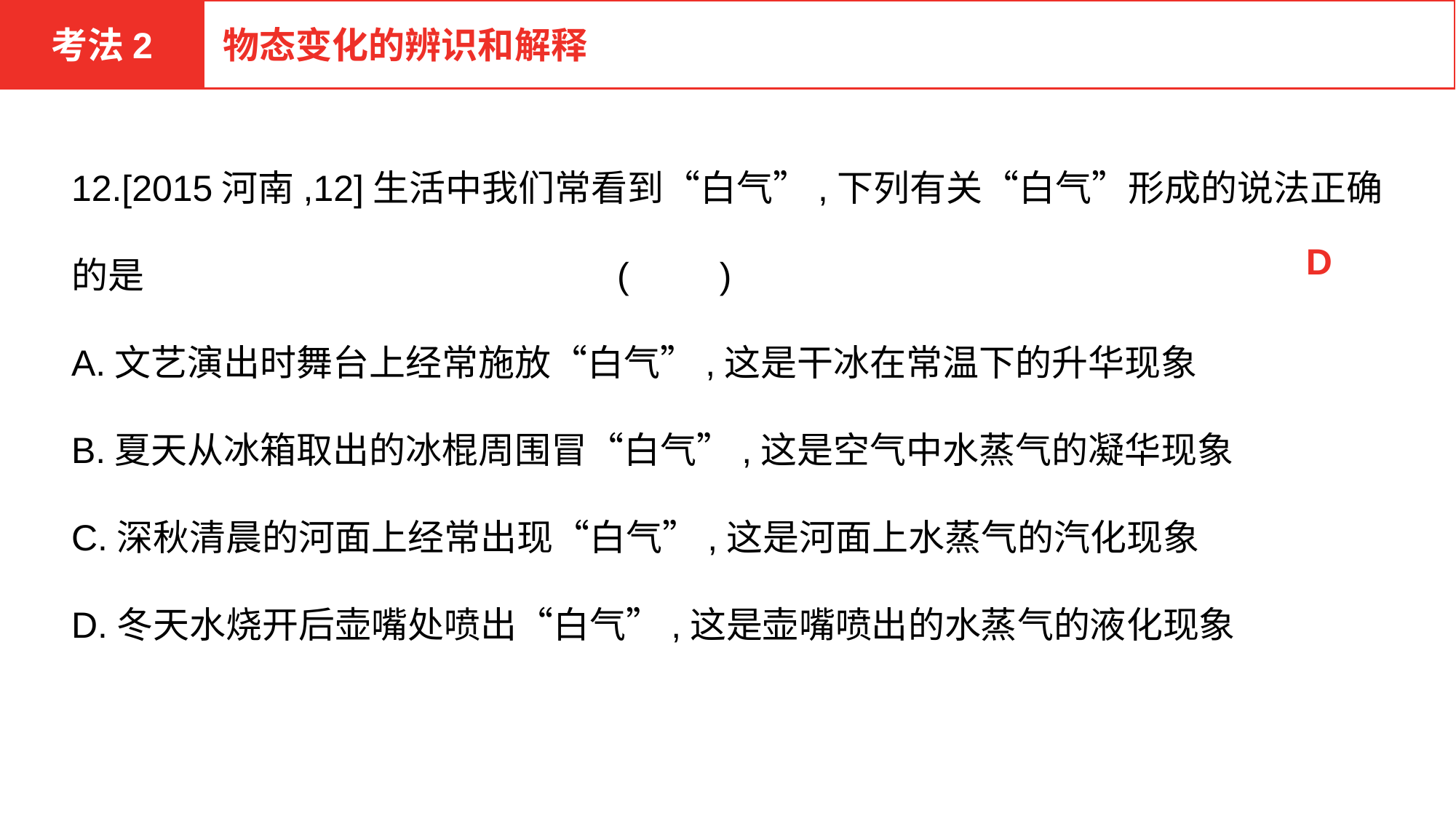

考法2
物态变化的辨识和解释
12.[2015河南,12]生活中我们常看到“白气”,下列有关“白气”形成的说法正确的是                                                         	(　　)
A.文艺演出时舞台上经常施放“白气”,这是干冰在常温下的升华现象
B.夏天从冰箱取出的冰棍周围冒“白气”,这是空气中水蒸气的凝华现象
C.深秋清晨的河面上经常出现“白气”,这是河面上水蒸气的汽化现象
D.冬天水烧开后壶嘴处喷出“白气”,这是壶嘴喷出的水蒸气的液化现象
D